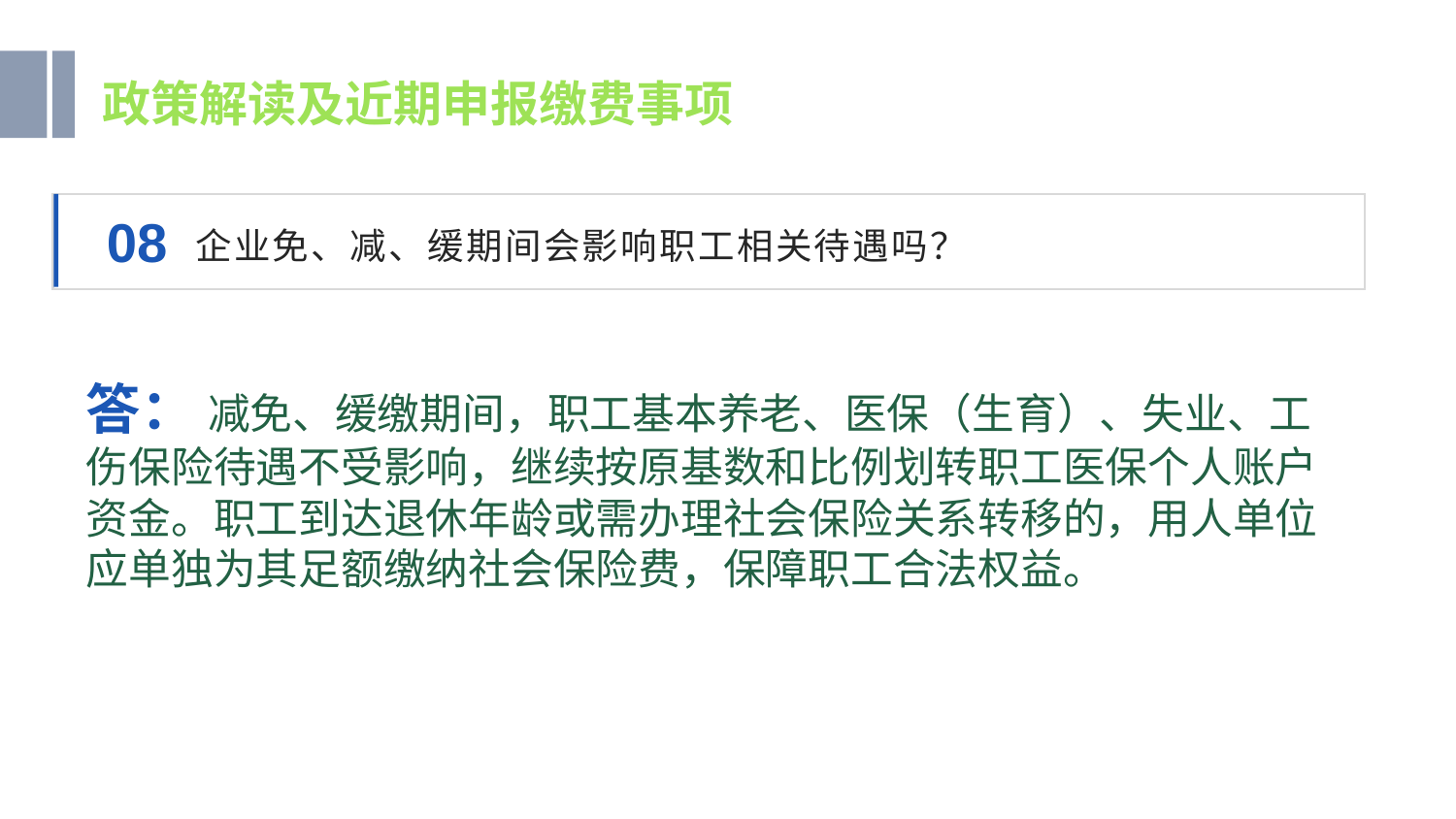

政策解读及近期申报缴费事项

08
企业免、减、缓期间会影响职工相关待遇吗？
答： 减免、缓缴期间，职工基本养老、医保（生育）、失业、工伤保险待遇不受影响，继续按原基数和比例划转职工医保个人账户资金。职工到达退休年龄或需办理社会保险关系转移的，用人单位应单独为其足额缴纳社会保险费，保障职工合法权益。